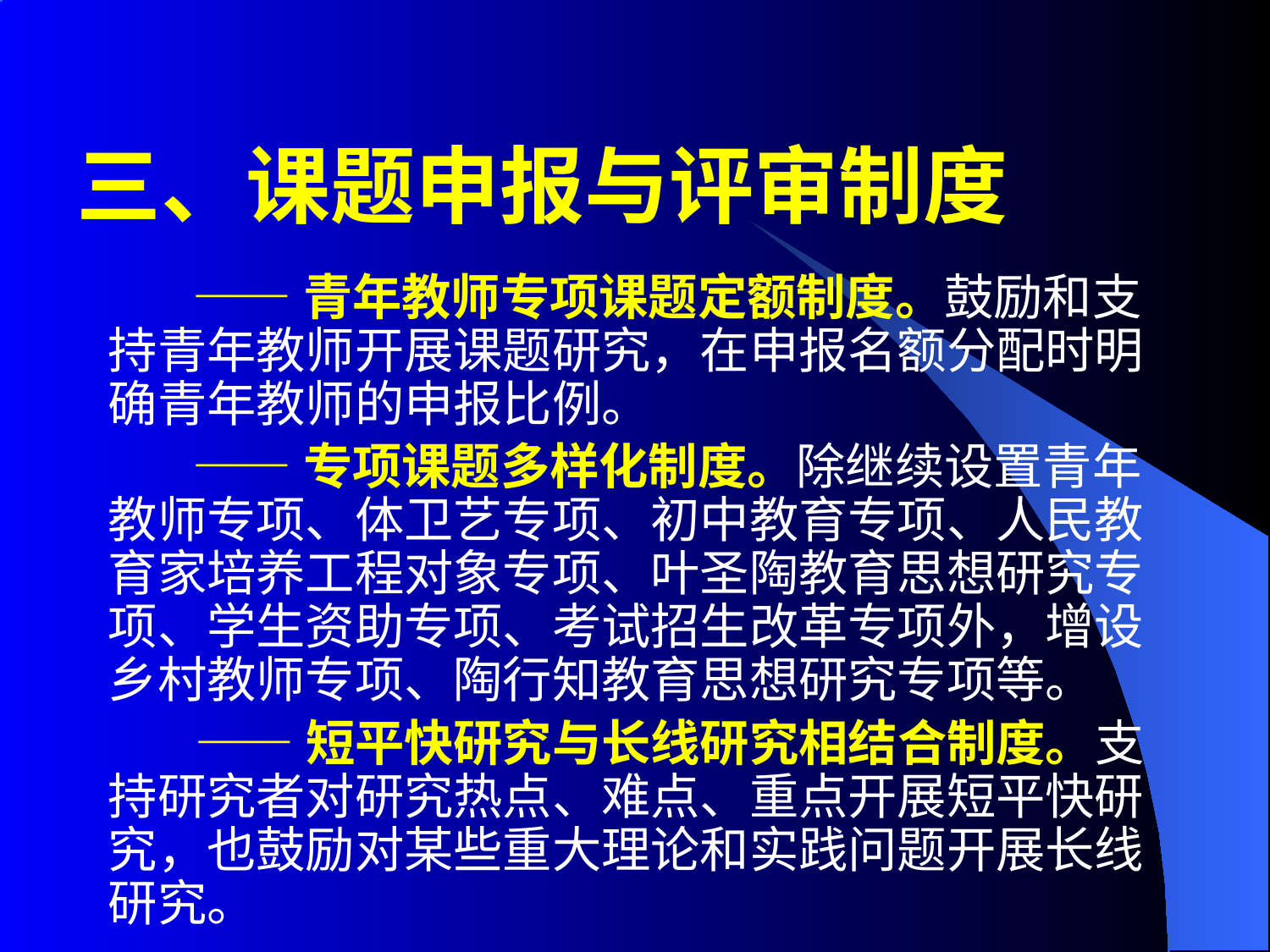

三、课题申报与评审制度
            ——青年教师专项课题定额制度。鼓励和支持青年教师开展课题研究，在申报名额分配时明确青年教师的申报比例。
            ——专项课题多样化制度。除继续设置青年教师专项、体卫艺专项、初中教育专项、人民教育家培养工程对象专项、叶圣陶教育思想研究专项、学生资助专项、考试招生改革专项外，增设乡村教师专项、陶行知教育思想研究专项等。
            ——短平快研究与长线研究相结合制度。支持研究者对研究热点、难点、重点开展短平快研究，也鼓励对某些重大理论和实践问题开展长线研究。